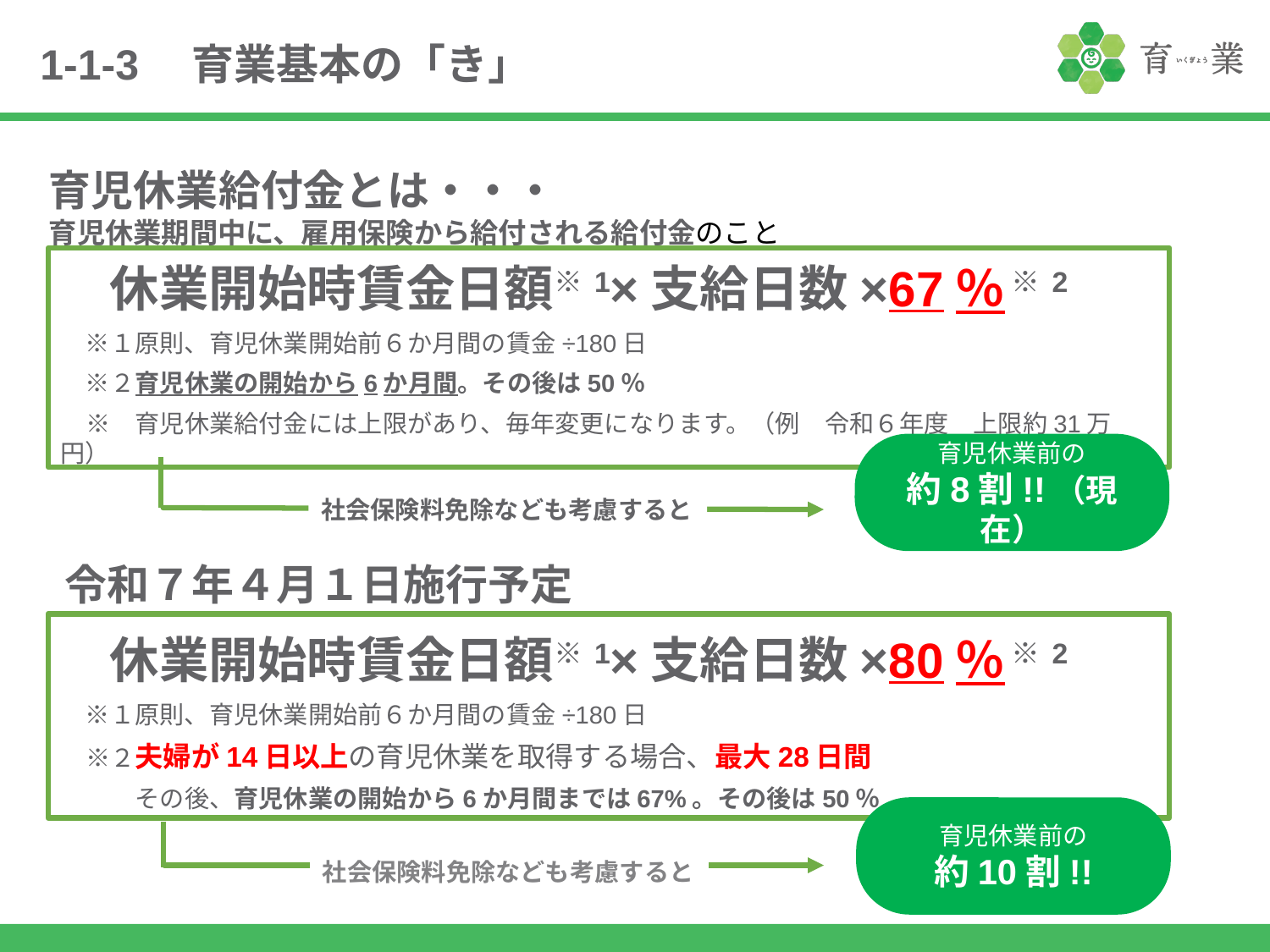

1-1-3　育業基本の「き」
育児休業給付金とは・・・
育児休業期間中に、雇用保険から給付される給付金のこと
　休業開始時賃金日額※1×支給日数×67％ ※2
　※１原則、育児休業開始前６か月間の賃金÷180日
　※２育児休業の開始から6か月間。その後は50％
　※　育児休業給付金には上限があり、毎年変更になります。（例　令和６年度　上限約31万円）
育児休業前の
約8割!!（現在）
社会保険料免除なども考慮すると
令和７年４月１日施行予定
　休業開始時賃金日額※1×支給日数×80％ ※2
　※１原則、育児休業開始前６か月間の賃金÷180日
　※２夫婦が14日以上の育児休業を取得する場合、最大28日間
　　　その後、育児休業の開始から6か月間までは67%。その後は50％
育児休業前の
約10割!!
社会保険料免除なども考慮すると